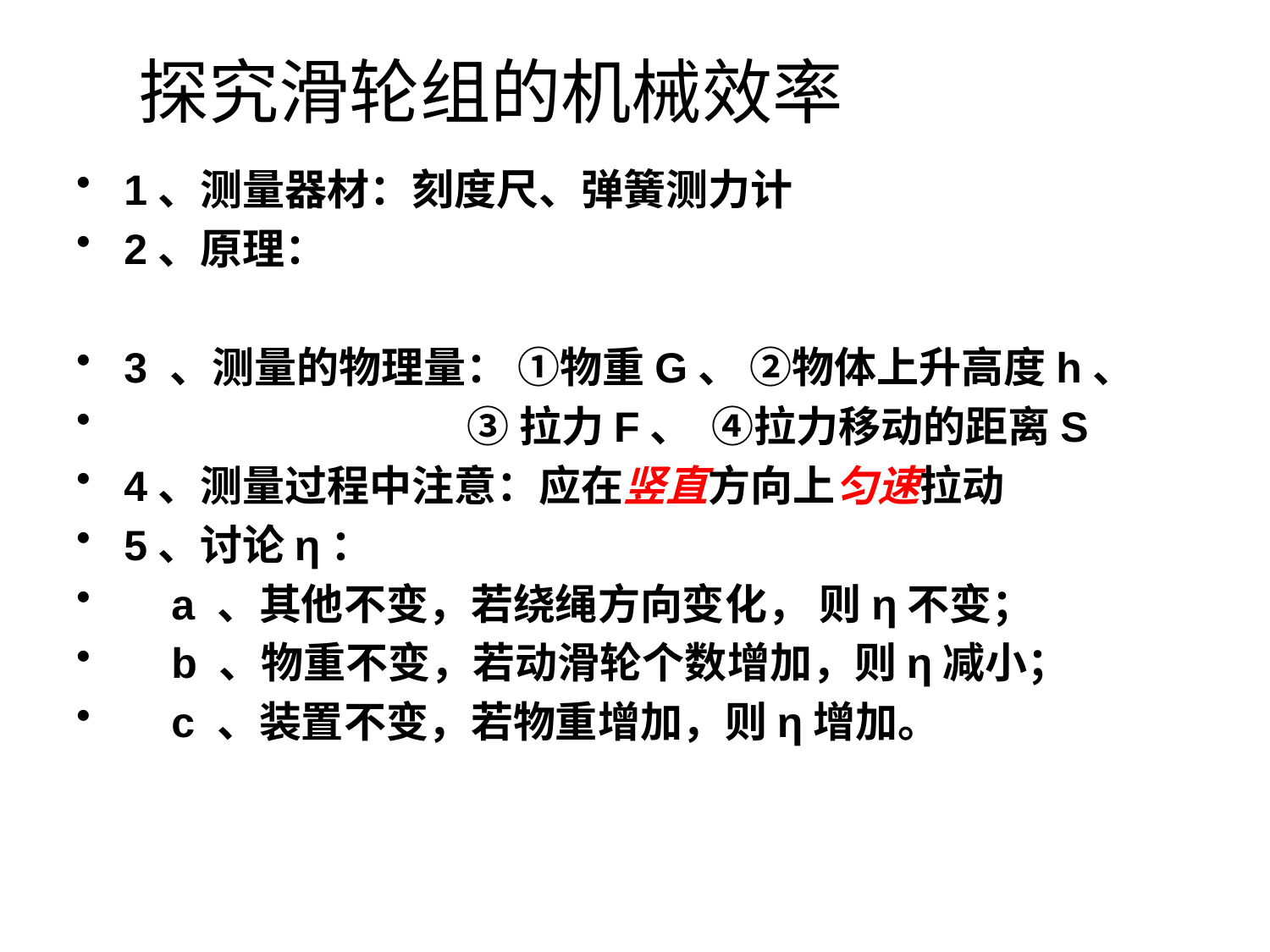

# 探究滑轮组的机械效率
1、测量器材：刻度尺、弹簧测力计
2、原理：

3 、测量的物理量： ①物重G、 ②物体上升高度h、
                                    ③拉力F、  ④拉力移动的距离S
4、测量过程中注意：应在竖直方向上匀速拉动
5、讨论η：
    a 、其他不变，若绕绳方向变化， 则η不变；
    b 、物重不变，若动滑轮个数增加，则η减小；
    c 、装置不变，若物重增加，则η增加。